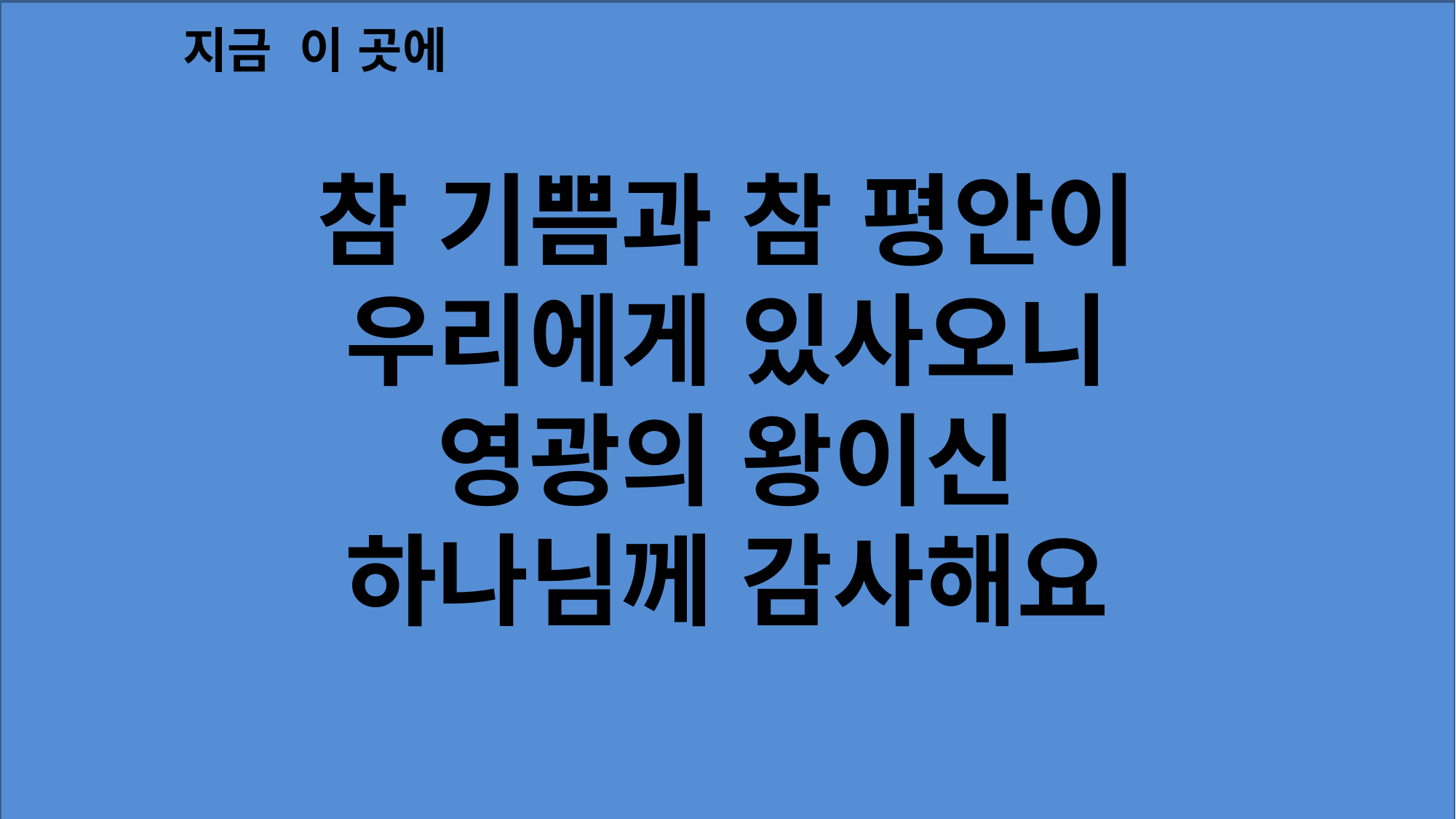

지금  이 곳에
참 기쁨과 참 평안이
우리에게 있사오니
영광의 왕이신
하나님께 감사해요